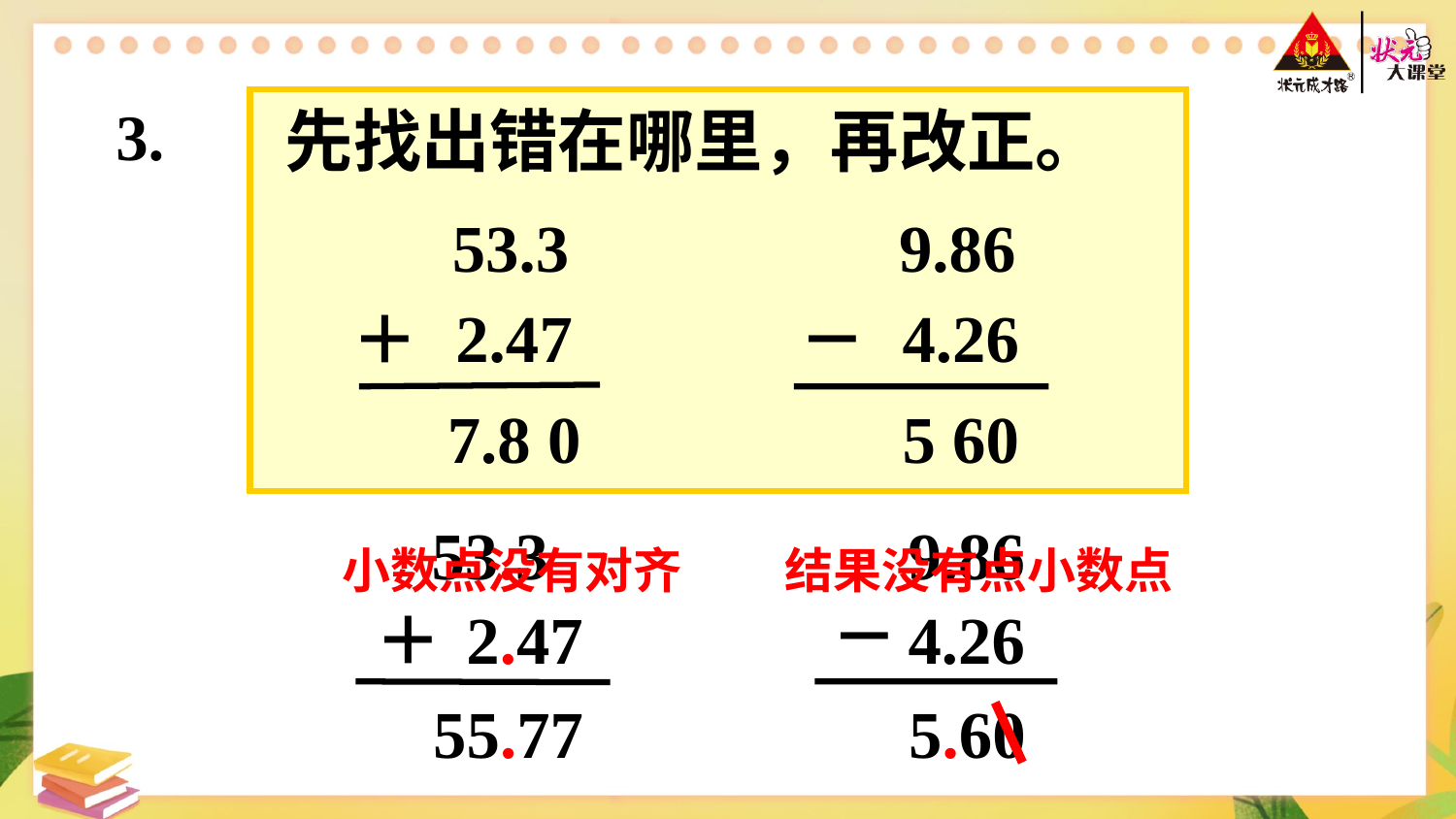

3.

先找出错在哪里，再改正。
53.3
2.47
＋

7.8 0
9.86
4.26
－

5 60
53.3
2.47
＋

55.77
9.86
－
4.26

5.60
小数点没有对齐
结果没有点小数点